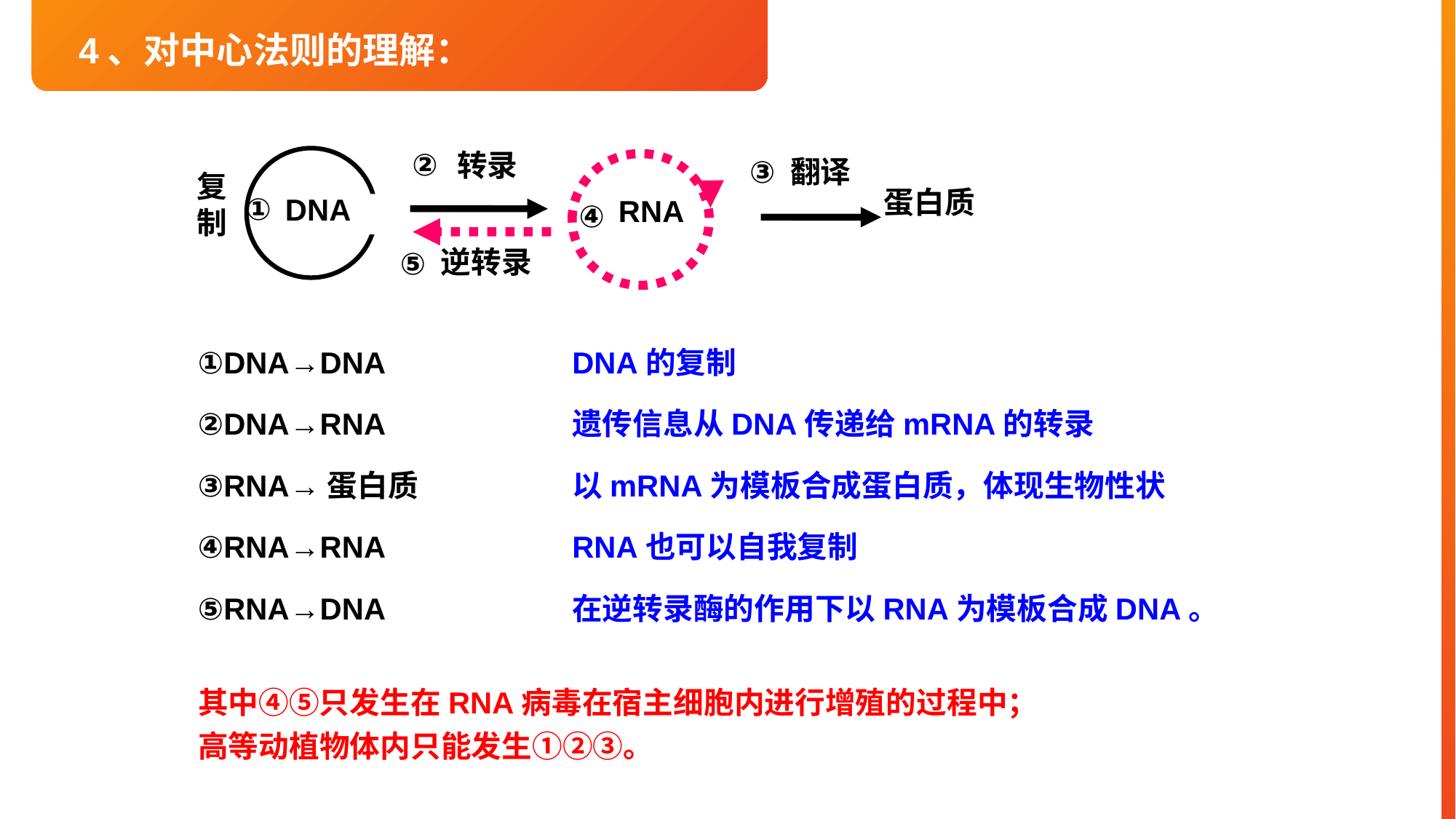

4、对中心法则的理解：
②
转录
③
翻译

复制
蛋白质
①
DNA

RNA
④

逆转录
⑤
①DNA→DNA
DNA的复制
②DNA→RNA
遗传信息从DNA传递给mRNA的转录
③RNA→蛋白质
以mRNA为模板合成蛋白质，体现生物性状
④RNA→RNA
RNA也可以自我复制
⑤RNA→DNA
在逆转录酶的作用下以RNA为模板合成DNA。
其中④⑤只发生在RNA病毒在宿主细胞内进行增殖的过程中；
高等动植物体内只能发生①②③。